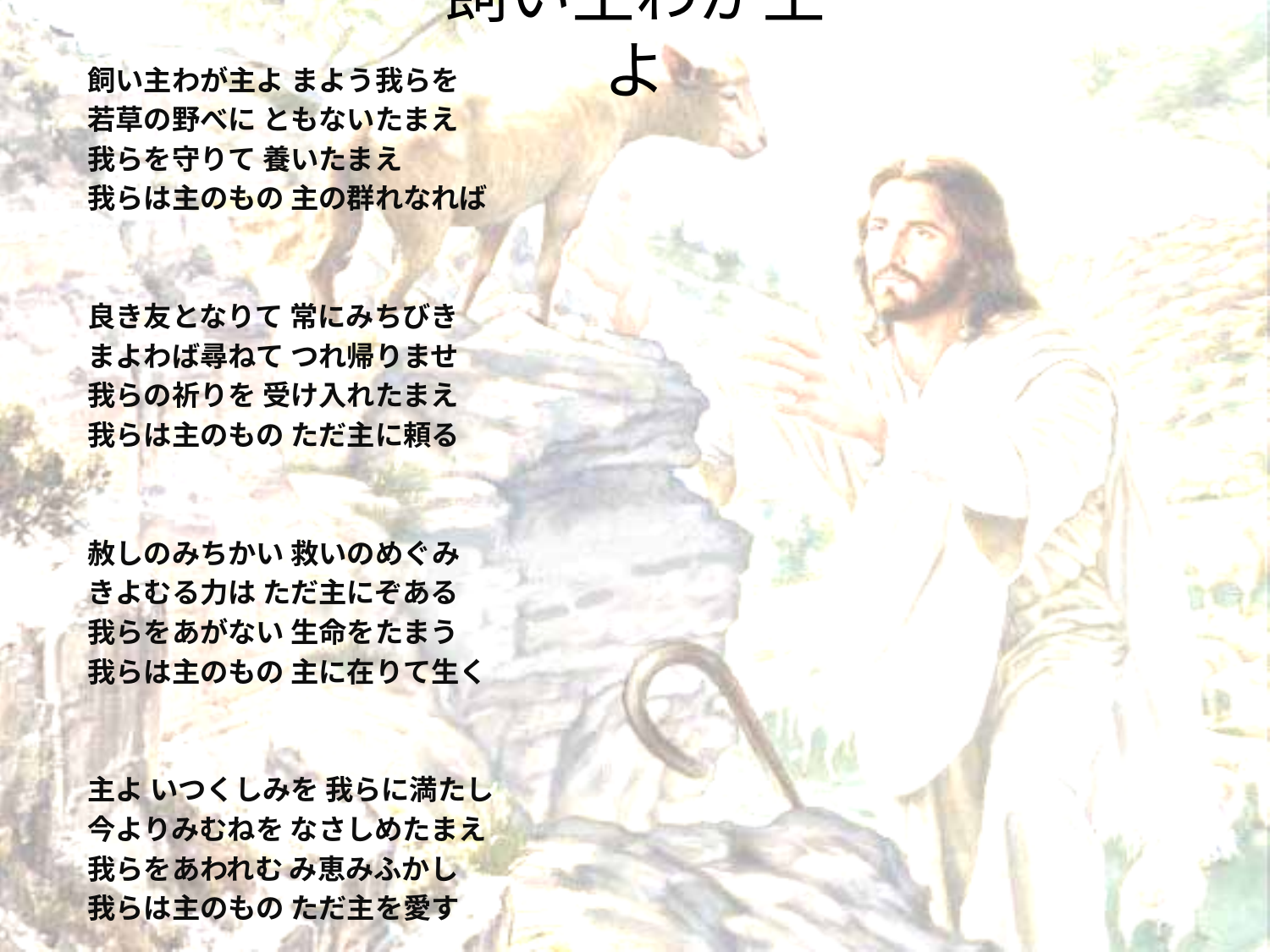

# 飼い主わが主よ
飼い主わが主よ まよう我らを
若草の野べに ともないたまえ
我らを守りて 養いたまえ
我らは主のもの 主の群れなれば

良き友となりて 常にみちびき
まよわば尋ねて つれ帰りませ
我らの祈りを 受け入れたまえ
我らは主のもの ただ主に頼る

赦しのみちかい 救いのめぐみ
きよむる力は ただ主にぞある
我らをあがない 生命をたまう
我らは主のもの 主に在りて生く

主よ いつくしみを 我らに満たし
今よりみむねを なさしめたまえ
我らをあわれむ み恵みふかし
我らは主のもの ただ主を愛す